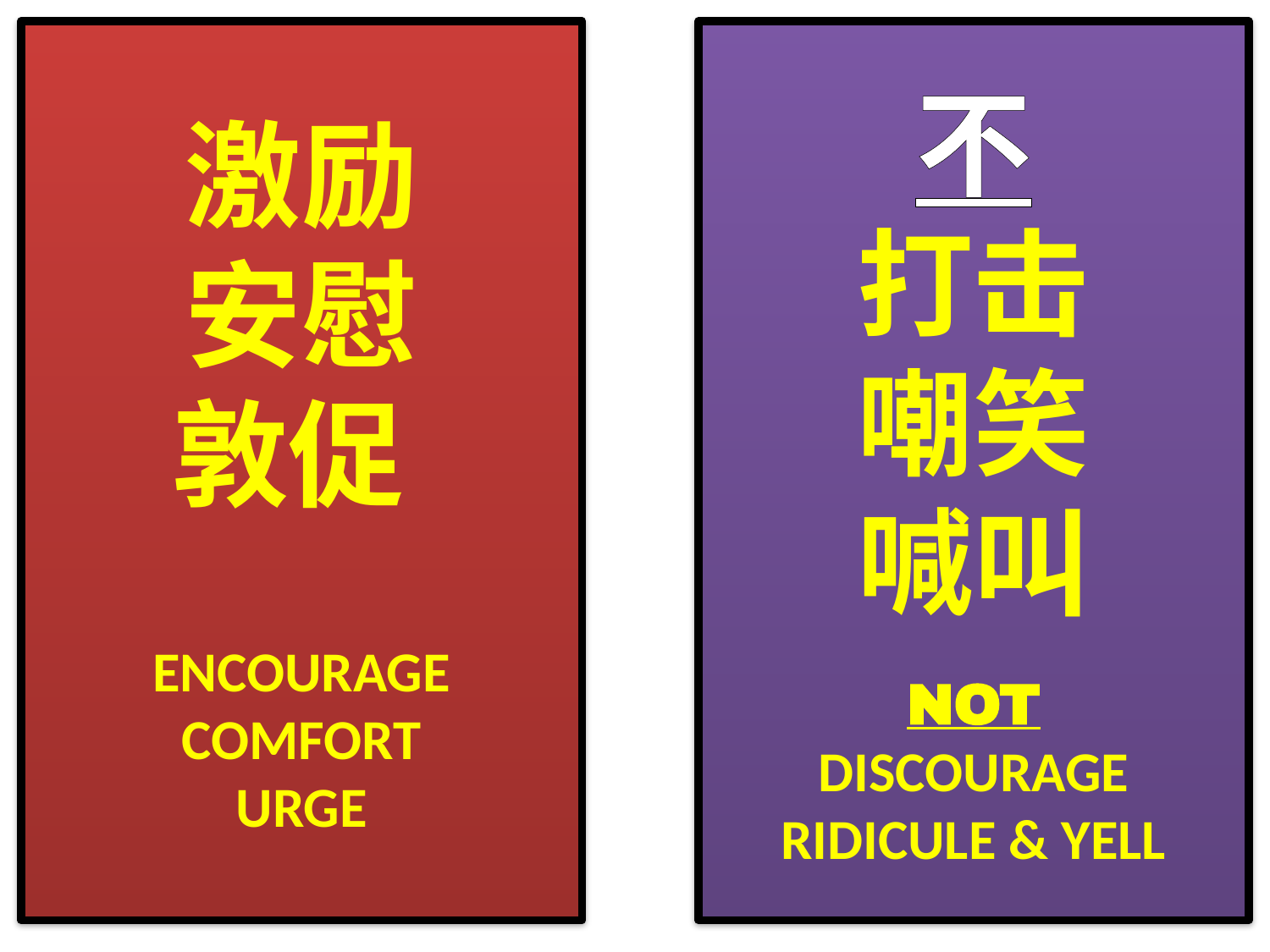

激励
安慰
敦促

ENCOURAGE
COMFORT
URGE
不
打击
嘲笑
喊叫

NOT
DISCOURAGE
RIDICULE & YELL